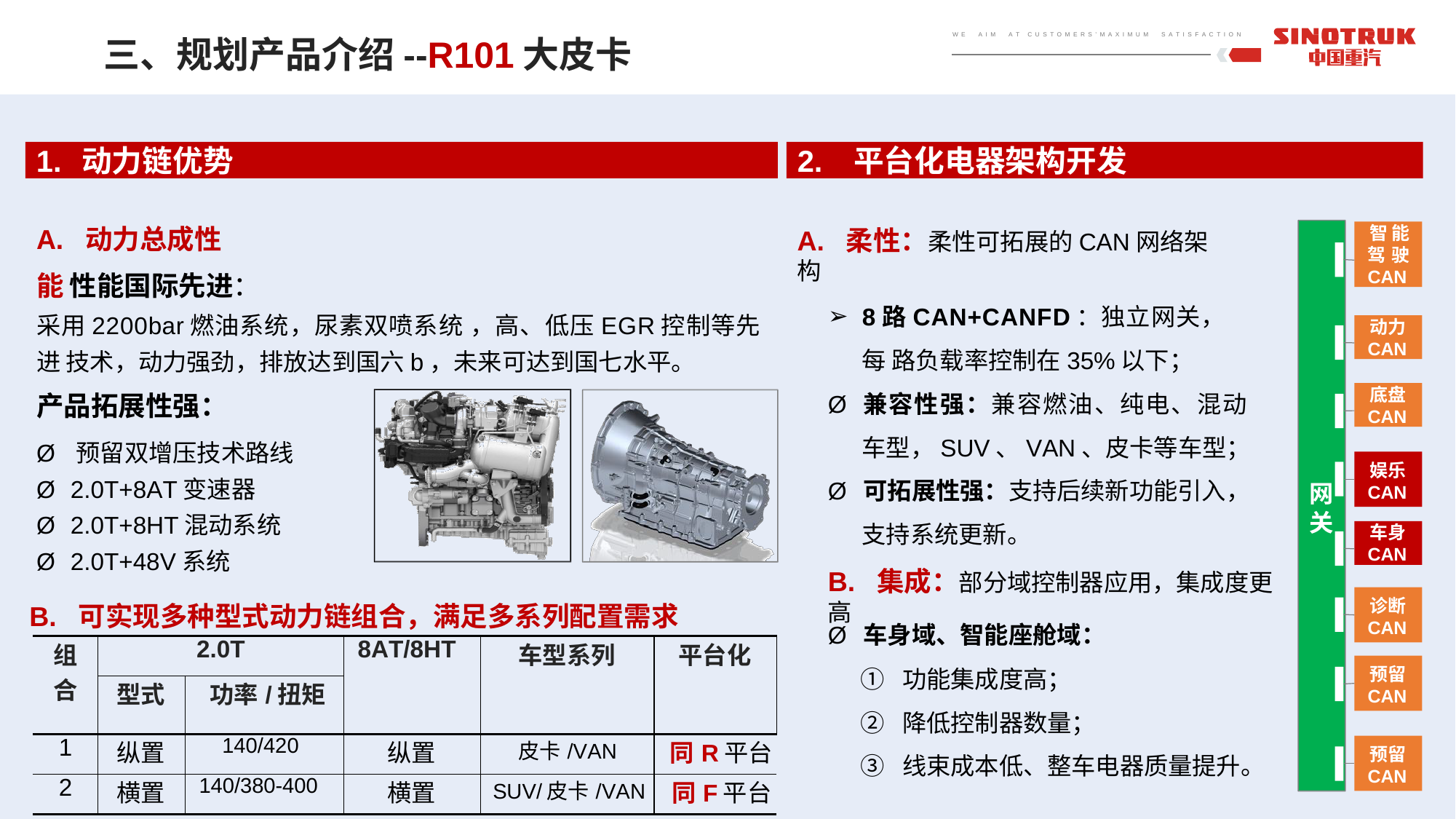

W  E        A  I  M        A  T     C  U  S  T  O  M  E  R  S  ’  M  A  X  I  M  U  M        S  A  T  I  S  F  A  C  T  I  O  N
# 三、规划产品介绍--R101大皮卡

1. 动力链优势
2.	平台化电器架构开发
A.  动力总成性能 性能国际先进：
采用2200bar燃油系统，尿素双喷系统 ，高、低压EGR控制等先进 技术，动力强劲，排放达到国六b，未来可达到国七水平。
产品拓展性强：
Ø  预留双增压技术路线
Ø  2.0T+8AT变速器
Ø  2.0T+8HT混动系统
Ø  2.0T+48V系统

B.  可实现多种型式动力链组合，满足多系列配置需求

智能 驾驶 CAN
A.  柔性：柔性可拓展的CAN网络架构

8路CAN+CANFD：独立网关，每 路负载率控制在35%以下；
Ø  兼容性强：兼容燃油、纯电、混动 车型，SUV、VAN、皮卡等车型；
Ø  可拓展性强：支持后续新功能引入， 支持系统更新。
动力 CAN

底盘 CAN

娱乐 CAN

网 关

车身 CAN

B.  集成：部分域控制器应用，集成度更高

诊断 CAN

Ø  车身域、智能座舱域：
| 组 合 | 2.0T |  | 8AT/8HT | 车型系列 | 平台化 |
| --- | --- | --- | --- | --- | --- |
|  | 型式 | 功率/扭矩 |  |  |  |
| 1 | 纵置 | 140/420 | 纵置 | 皮卡/VAN | 同R平台 |
| 2 | 横置 | 140/380-400 | 横置 | SUV/皮卡/VAN | 同F平台 |

预留 CAN
①	功能集成度高；
②	降低控制器数量；
③	线束成本低、整车电器质量提升。

预留 CAN